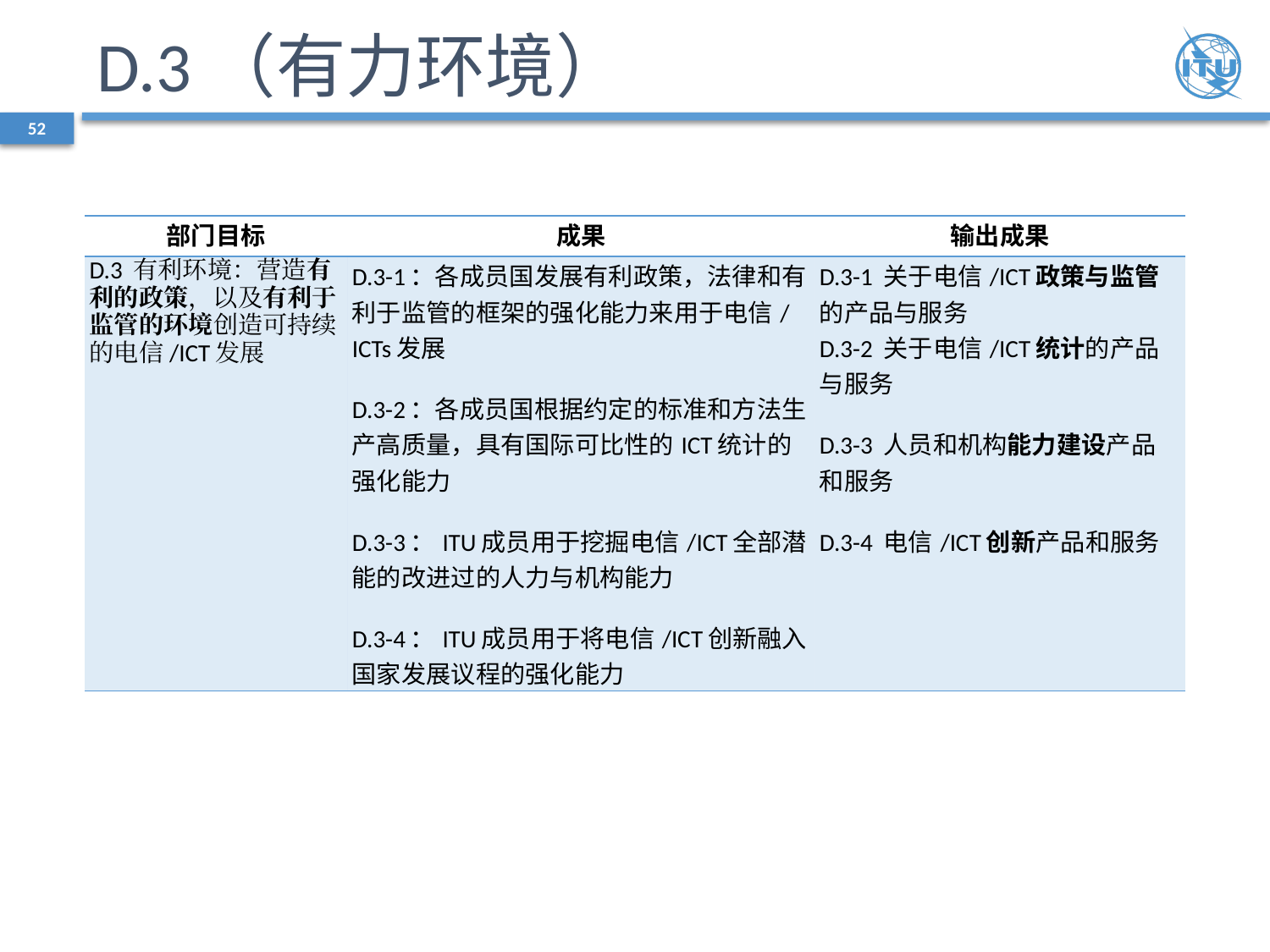

# D.3（有力环境）
52
| 部门目标 | 成果 | 输出成果 |
| --- | --- | --- |
| D.3 有利环境：营造有利的政策，以及有利于监管的环境创造可持续的电信/ICT发展 | D.3-1：各成员国发展有利政策，法律和有利于监管的框架的强化能力来用于电信/ICTs发展 D.3-2：各成员国根据约定的标准和方法生产高质量，具有国际可比性的ICT统计的强化能力 D.3-3：ITU成员用于挖掘电信/ICT全部潜能的改进过的人力与机构能力 D.3-4：ITU成员用于将电信/ICT创新融入国家发展议程的强化能力 | D.3-1 关于电信/ICT政策与监管的产品与服务 D.3-2 关于电信/ICT统计的产品与服务 D.3-3 人员和机构能力建设产品和服务 D.3-4 电信/ICT创新产品和服务 |